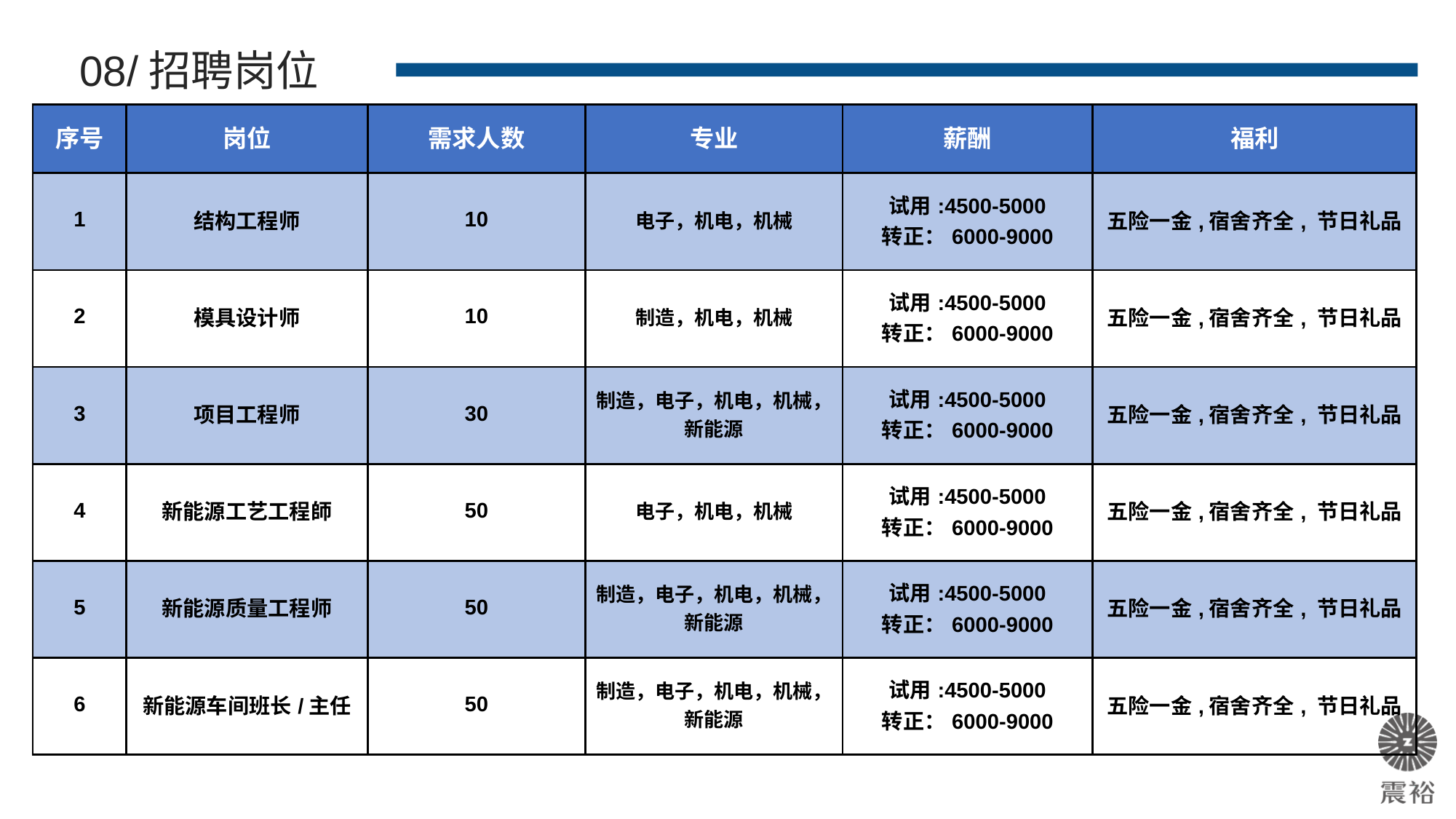

08/招聘岗位

| 序号 | 岗位 | 需求人数 | 专业 | 薪酬 | 福利 |
| --- | --- | --- | --- | --- | --- |
| 1 | 结构工程师 | 10 | 电子，机电，机械 | 试用:4500-5000 转正：6000-9000 | 五险一金,宿舍齐全, 节日礼品 |
| 2 | 模具设计师 | 10 | 制造，机电，机械 | 试用:4500-5000 转正：6000-9000 | 五险一金,宿舍齐全, 节日礼品 |
| 3 | 项目工程师 | 30 | 制造，电子，机电，机械，新能源 | 试用:4500-5000 转正：6000-9000 | 五险一金,宿舍齐全, 节日礼品 |
| 4 | 新能源工艺工程師 | 50 | 电子，机电，机械 | 试用:4500-5000 转正：6000-9000 | 五险一金,宿舍齐全, 节日礼品 |
| 5 | 新能源质量工程师 | 50 | 制造，电子，机电，机械，新能源 | 试用:4500-5000 转正：6000-9000 | 五险一金,宿舍齐全, 节日礼品 |
| 6 | 新能源车间班长/主任 | 50 | 制造，电子，机电，机械，新能源 | 试用:4500-5000 转正：6000-9000 | 五险一金,宿舍齐全, 节日礼品 |